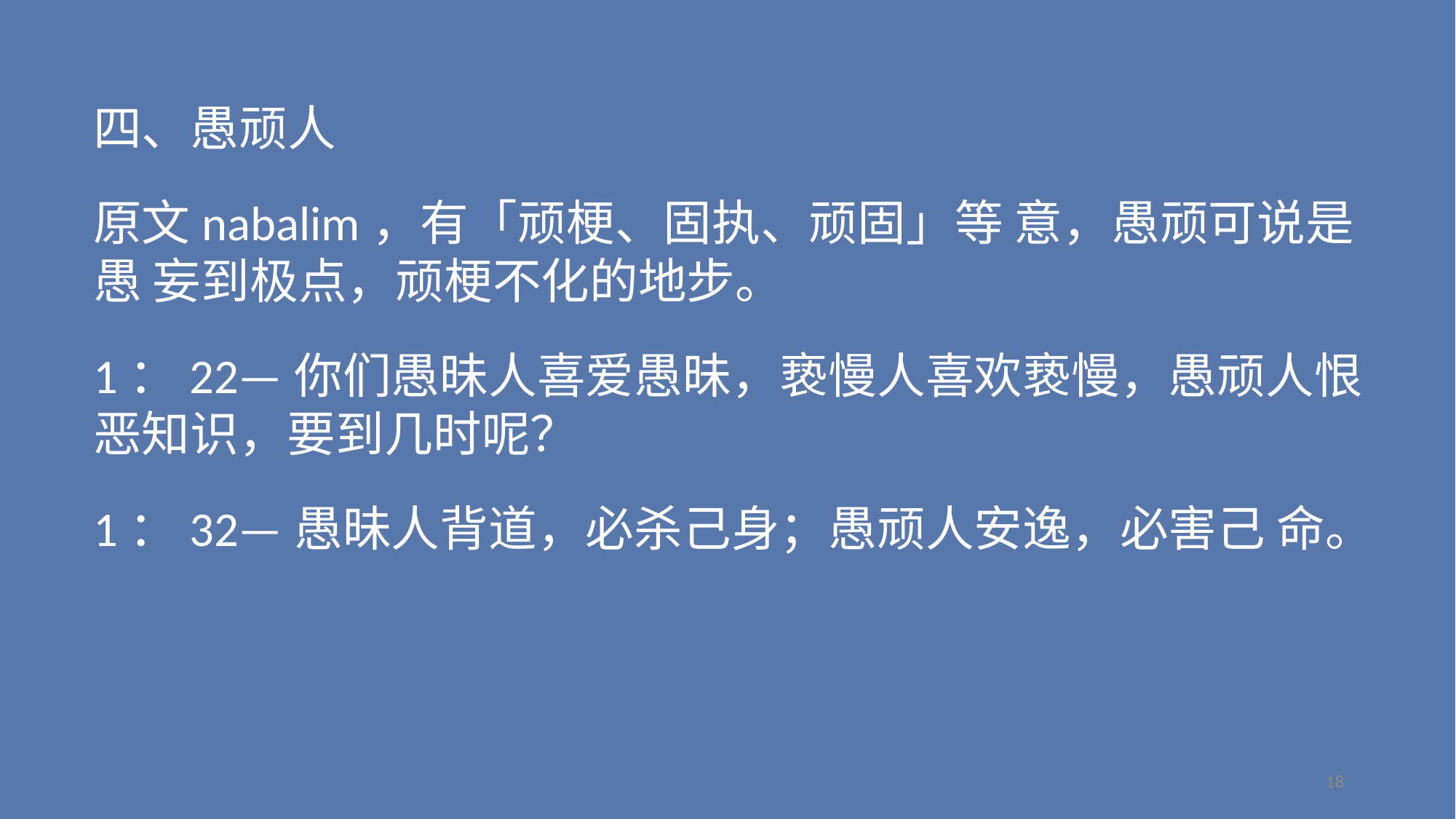

四、愚顽人
原文nabalim，有「顽梗、固执、顽固」等 意，愚顽可说是愚 妄到极点，顽梗不化的地步。
1：22—你们愚昧人喜爱愚昧，亵慢人喜欢亵慢，愚顽人恨恶知识，要到几时呢？
1：32—愚昧人背道，必杀己身；愚顽人安逸，必害己 命。
18